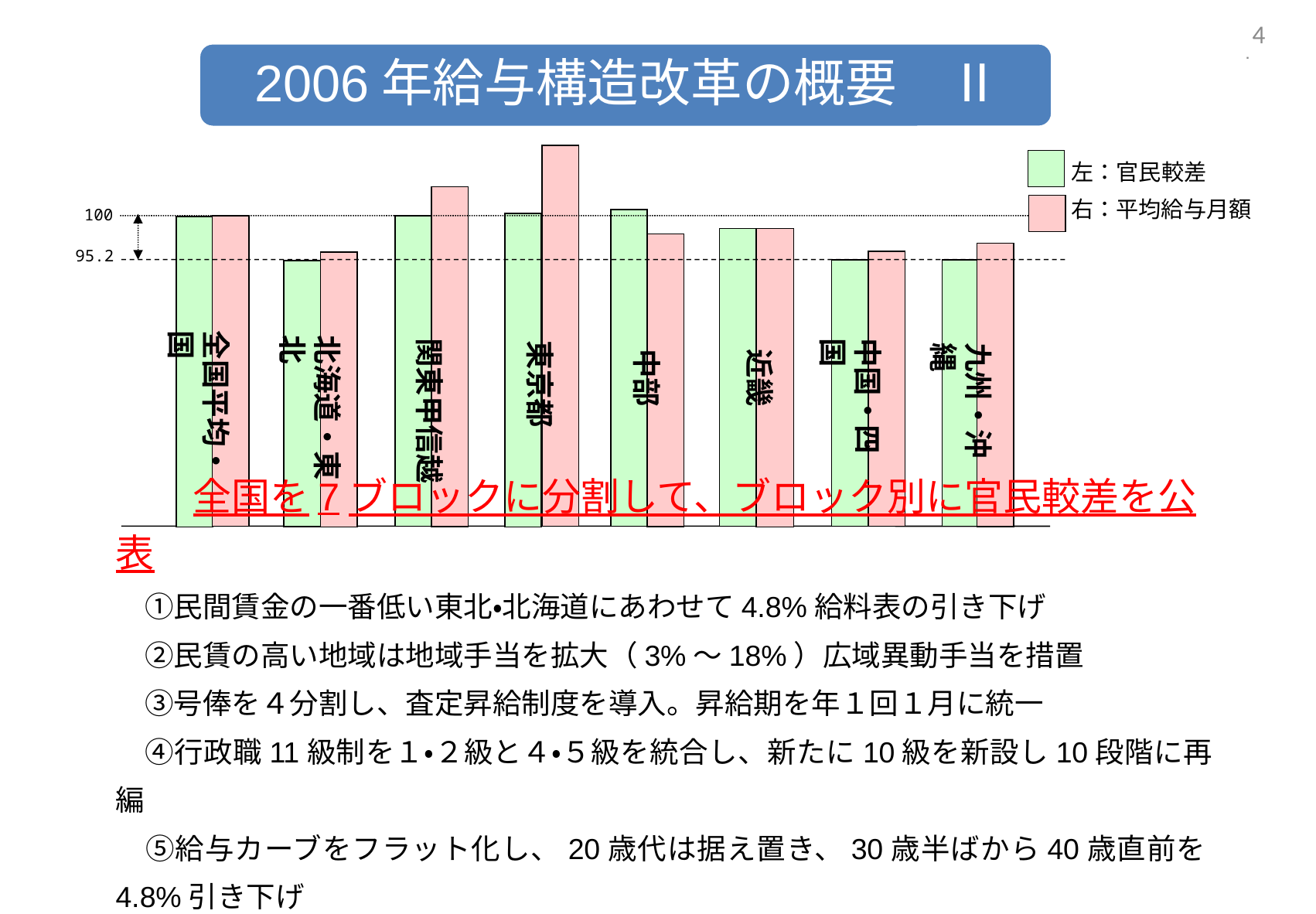

4
4
2006年給与構造改革の概要　Ⅱ

左：官民較差

右：平均給与月額

100

95.2

全国平均・国
北海道・東北
中国・四国
関東甲信越
東京都
九州・沖縄
中部
近畿

　　全国を7ブロックに分割して、ブロック別に官民較差を公表
　①民間賃金の一番低い東北・北海道にあわせて4.8%給料表の引き下げ
　②民賃の高い地域は地域手当を拡大（3%～18%）広域異動手当を措置
　③号俸を４分割し、査定昇給制度を導入。昇給期を年１回１月に統一
　④行政職11級制を１・２級と４・５級を統合し、新たに10級を新設し10段階に再編
　⑤給与カーブをフラット化し、20歳代は据え置き、30歳半ばから40歳直前を4.8%引き下げ
　　50歳代は7%を超えて引き下げ